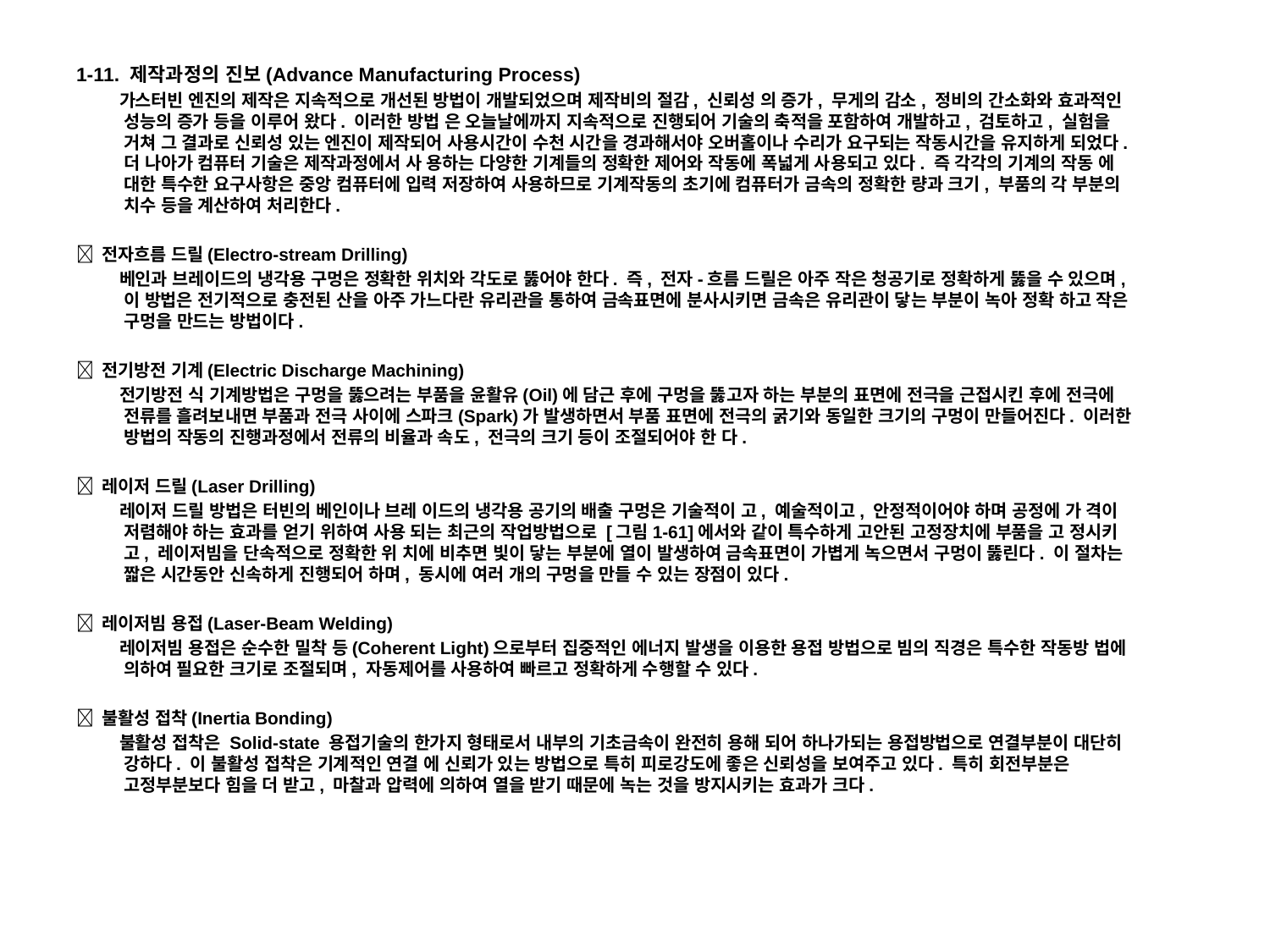

1-11. 제작과정의 진보(Advance Manufacturing Process)
        가스터빈 엔진의 제작은 지속적으로 개선된 방법이 개발되었으며 제작비의 절감, 신뢰성 의 증가, 무게의 감소, 정비의 간소화와 효과적인 성능의 증가 등을 이루어 왔다. 이러한 방법 은 오늘날에까지 지속적으로 진행되어 기술의 축적을 포함하여 개발하고, 검토하고, 실험을 거쳐 그 결과로 신뢰성 있는 엔진이 제작되어 사용시간이 수천 시간을 경과해서야 오버홀이나 수리가 요구되는 작동시간을 유지하게 되었다. 더 나아가 컴퓨터 기술은 제작과정에서 사 용하는 다양한 기계들의 정확한 제어와 작동에 폭넓게 사용되고 있다. 즉 각각의 기계의 작동 에 대한 특수한 요구사항은 중앙 컴퓨터에 입력 저장하여 사용하므로 기계작동의 초기에 컴퓨터가 금속의 정확한 량과 크기, 부품의 각 부분의 치수 등을 계산하여 처리한다.

󰊱 전자흐름 드릴(Electro-stream Drilling)
        베인과 브레이드의 냉각용 구멍은 정확한 위치와 각도로 뚫어야 한다. 즉, 전자-흐름 드릴은 아주 작은 청공기로 정확하게 뚫을 수 있으며, 이 방법은 전기적으로 충전된 산을 아주 가느다란 유리관을 통하여 금속표면에 분사시키면 금속은 유리관이 닿는 부분이 녹아 정확 하고 작은 구멍을 만드는 방법이다.

󰊲 전기방전 기계(Electric Discharge Machining)
        전기방전 식 기계방법은 구멍을 뚫으려는 부품을 윤활유(Oil)에 담근 후에 구멍을 뚫고자 하는 부분의 표면에 전극을 근접시킨 후에 전극에 전류를 흘려보내면 부품과 전극 사이에 스파크(Spark)가 발생하면서 부품 표면에 전극의 굵기와 동일한 크기의 구멍이 만들어진다. 이러한 방법의 작동의 진행과정에서 전류의 비율과 속도, 전극의 크기 등이 조절되어야 한 다.

󰊳 레이저 드릴(Laser Drilling)
        레이저 드릴 방법은 터빈의 베인이나 브레 이드의 냉각용 공기의 배출 구멍은 기술적이 고, 예술적이고, 안정적이어야 하며 공정에 가 격이 저렴해야 하는 효과를 얻기 위하여 사용 되는 최근의 작업방법으로 [그림1-61]에서와 같이 특수하게 고안된 고정장치에 부품을 고 정시키고, 레이저빔을 단속적으로 정확한 위 치에 비추면 빛이 닿는 부분에 열이 발생하여 금속표면이 가볍게 녹으면서 구멍이 뚫린다. 이 절차는 짧은 시간동안 신속하게 진행되어 하며, 동시에 여러 개의 구멍을 만들 수 있는 장점이 있다.

󰊴 레이저빔 용접(Laser-Beam Welding)
        레이저빔 용접은 순수한 밀착 등(Coherent Light)으로부터 집중적인 에너지 발생을 이용한 용접 방법으로 빔의 직경은 특수한 작동방 법에 의하여 필요한 크기로 조절되며, 자동제어를 사용하여 빠르고 정확하게 수행할 수 있다.

󰊵 불활성 접착(Inertia Bonding)
        불활성 접착은 Solid-state 용접기술의 한가지 형태로서 내부의 기초금속이 완전히 용해 되어 하나가되는 용접방법으로 연결부분이 대단히 강하다. 이 불활성 접착은 기계적인 연결 에 신뢰가 있는 방법으로 특히 피로강도에 좋은 신뢰성을 보여주고 있다. 특히 회전부분은 고정부분보다 힘을 더 받고, 마찰과 압력에 의하여 열을 받기 때문에 녹는 것을 방지시키는 효과가 크다.